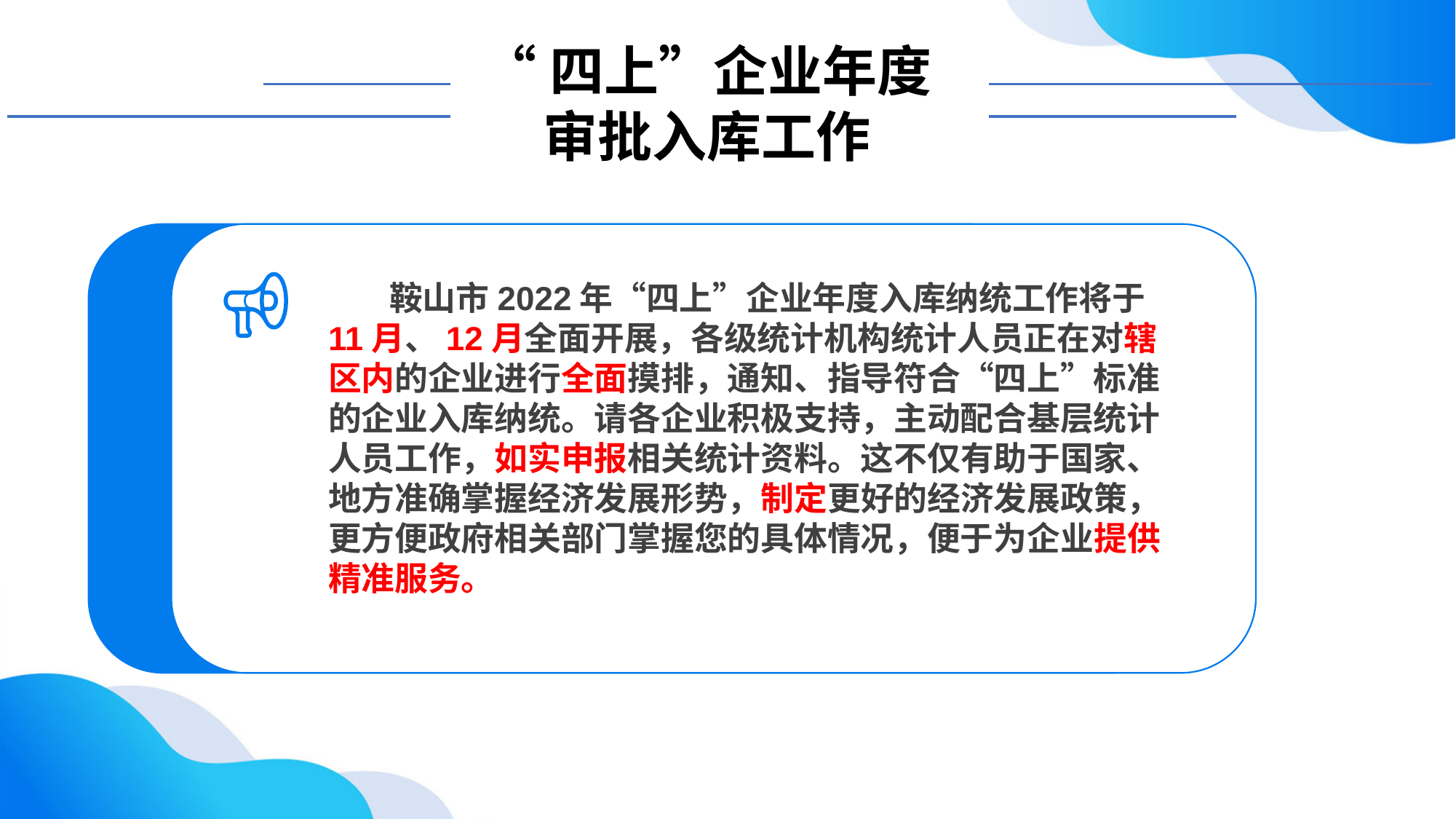

“四上”企业年度审批入库工作

       鞍山市2022年“四上”企业年度入库纳统工作将于11月、12月全面开展，各级统计机构统计人员正在对辖区内的企业进行全面摸排，通知、指导符合“四上”标准的企业入库纳统。请各企业积极支持，主动配合基层统计人员工作，如实申报相关统计资料。这不仅有助于国家、地方准确掌握经济发展形势，制定更好的经济发展政策，更方便政府相关部门掌握您的具体情况，便于为企业提供精准服务。